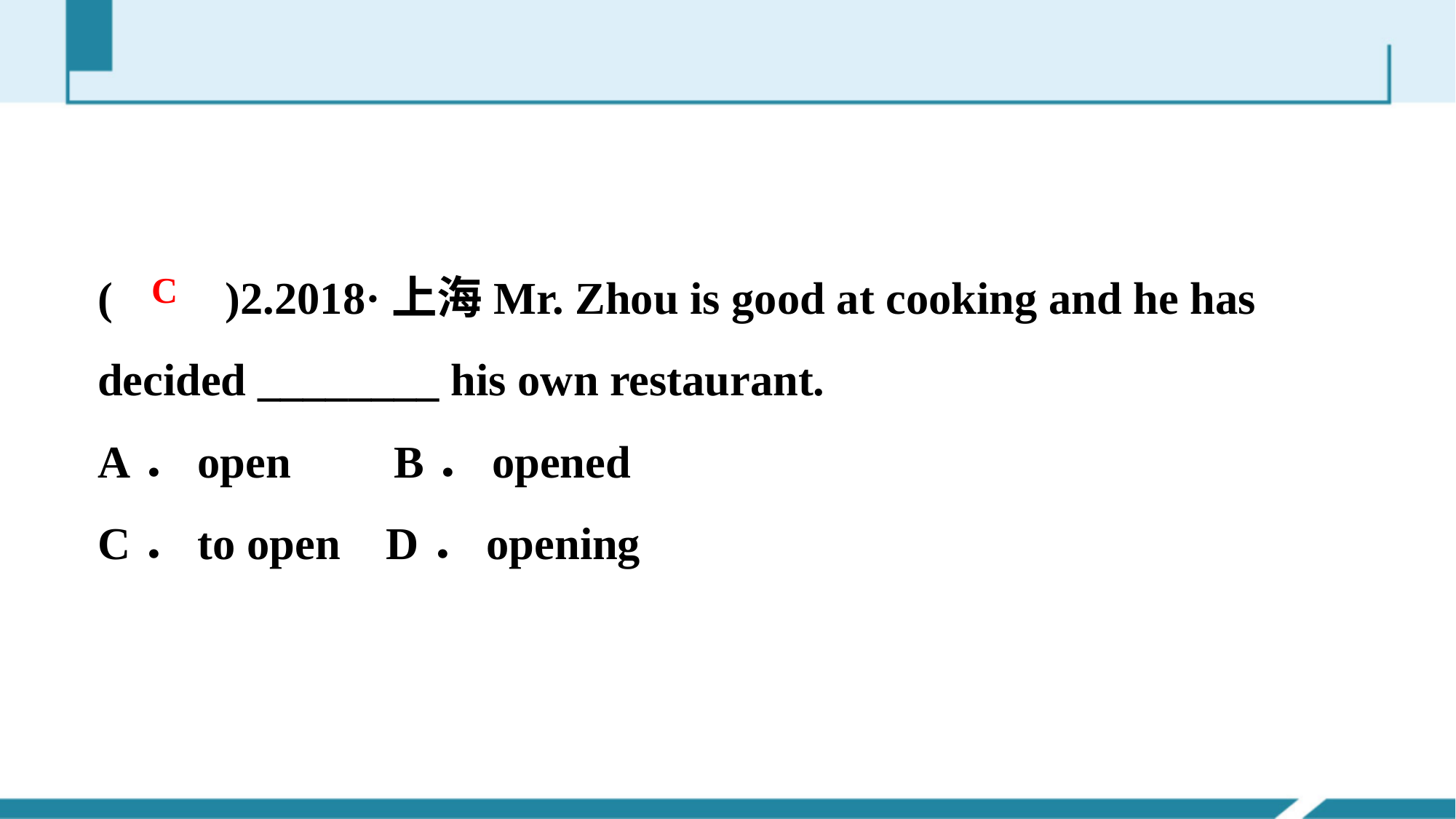

(　　)2.2018·上海Mr. Zhou is good at cooking and he has decided ________ his own restaurant.
A．open         B．opened
C．to open    D．opening
C